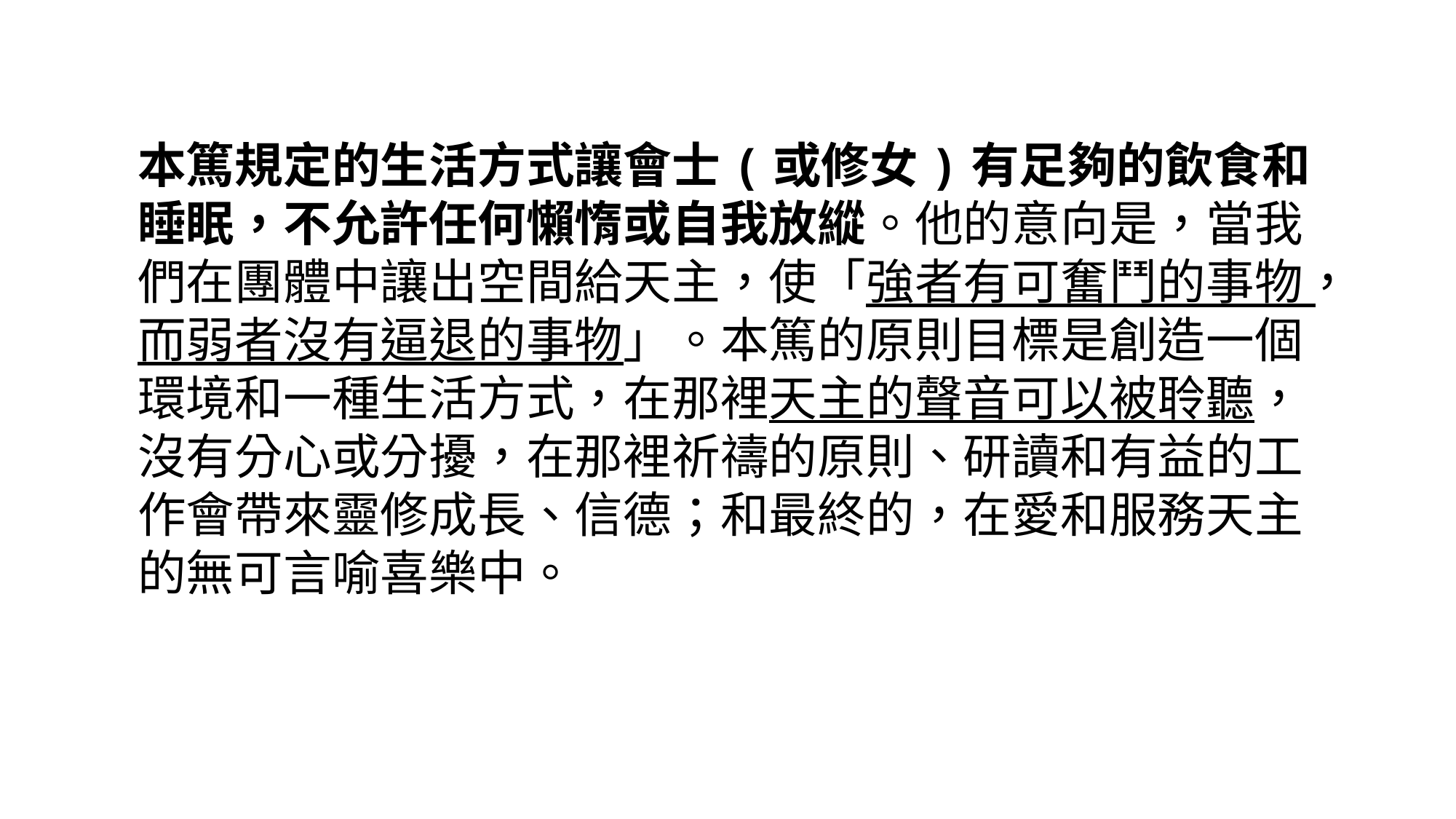

本篤規定的生活方式讓會士(或修女)有足夠的飲食和睡眠，不允許任何懶惰或自我放縱。他的意向是，當我們在團體中讓出空間給天主，使「強者有可奮鬥的事物，而弱者沒有逼退的事物」。本篤的原則目標是創造一個環境和一種生活方式，在那裡天主的聲音可以被聆聽，沒有分心或分擾，在那裡祈禱的原則、研讀和有益的工作會帶來靈修成長、信德；和最終的，在愛和服務天主的無可言喻喜樂中。